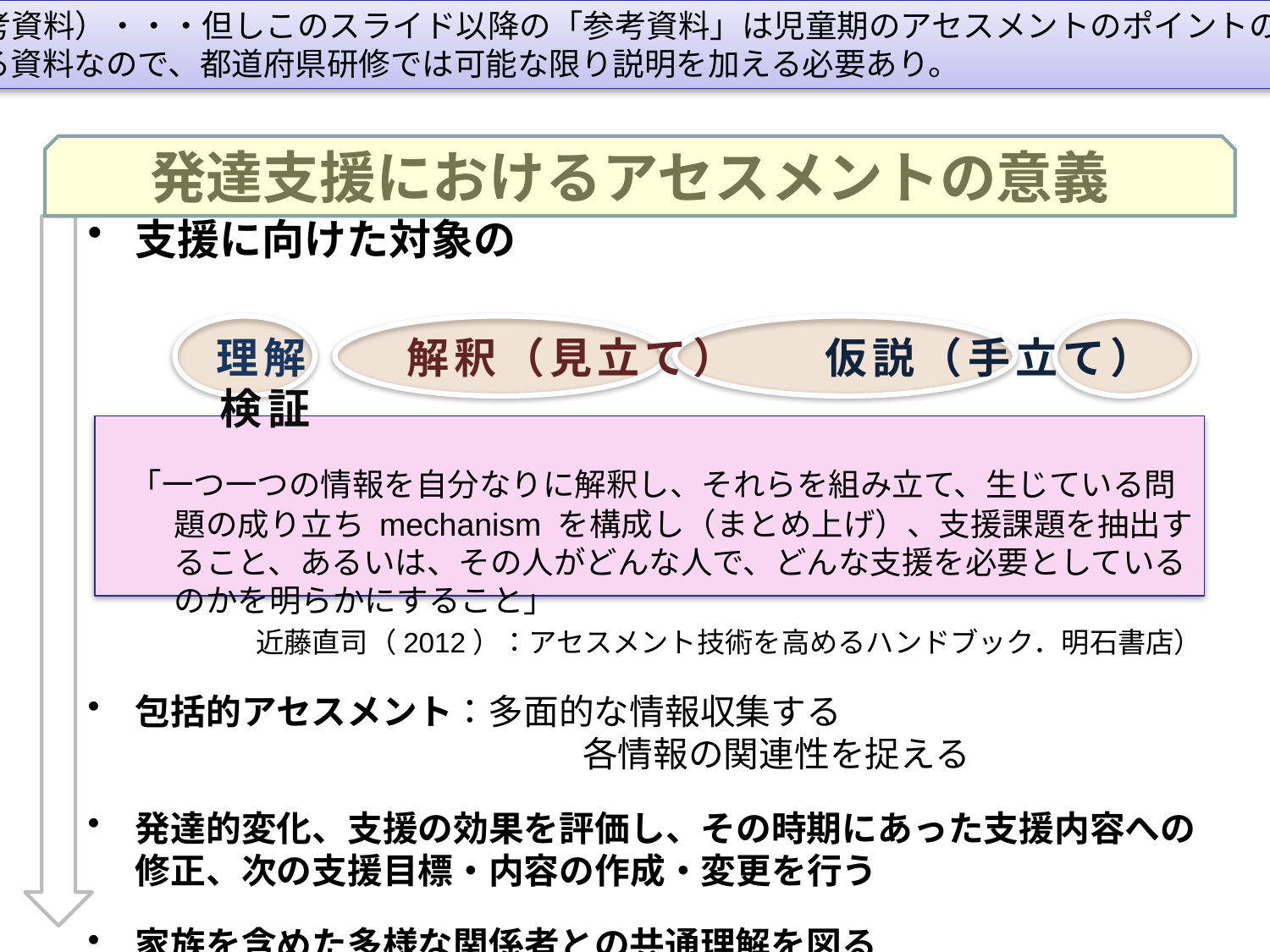

（参考資料）・・・但しこのスライド以降の「参考資料」は児童期のアセスメントのポイントの中心
となる資料なので、都道府県研修では可能な限り説明を加える必要あり。
# 発達支援におけるアセスメントの意義

支援に向けた対象の

        理解　　解釈（見立て）　　仮説（手立て）　　　検証
　「一つ一つの情報を自分なりに解釈し、それらを組み立て、生じている問題の成り立ち mechanism を構成し（まとめ上げ）、支援課題を抽出すること、あるいは、その人がどんな人で、どんな支援を必要としているのかを明らかにすること」
近藤直司（2012）：アセスメント技術を高めるハンドブック．明石書店）
包括的アセスメント：多面的な情報収集する
　　　　　　　　　　　　　　各情報の関連性を捉える
発達的変化、支援の効果を評価し、その時期にあった支援内容への修正、次の支援目標・内容の作成・変更を行う
家族を含めた多様な関係者との共通理解を図る